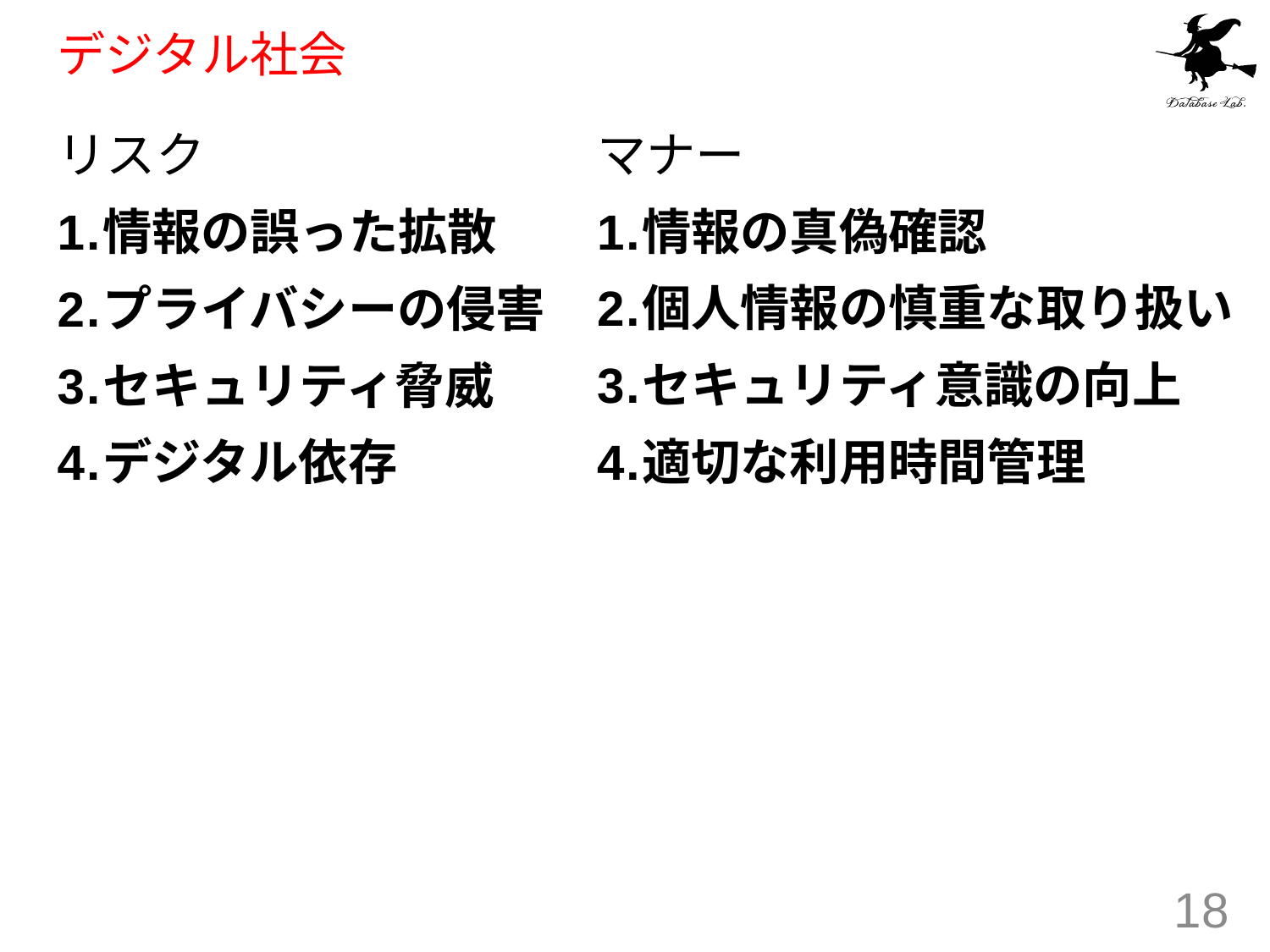

# デジタル社会
リスク
情報の誤った拡散
プライバシーの侵害
セキュリティ脅威
デジタル依存

マナー
情報の真偽確認
個人情報の慎重な取り扱い
セキュリティ意識の向上
適切な利用時間管理
18